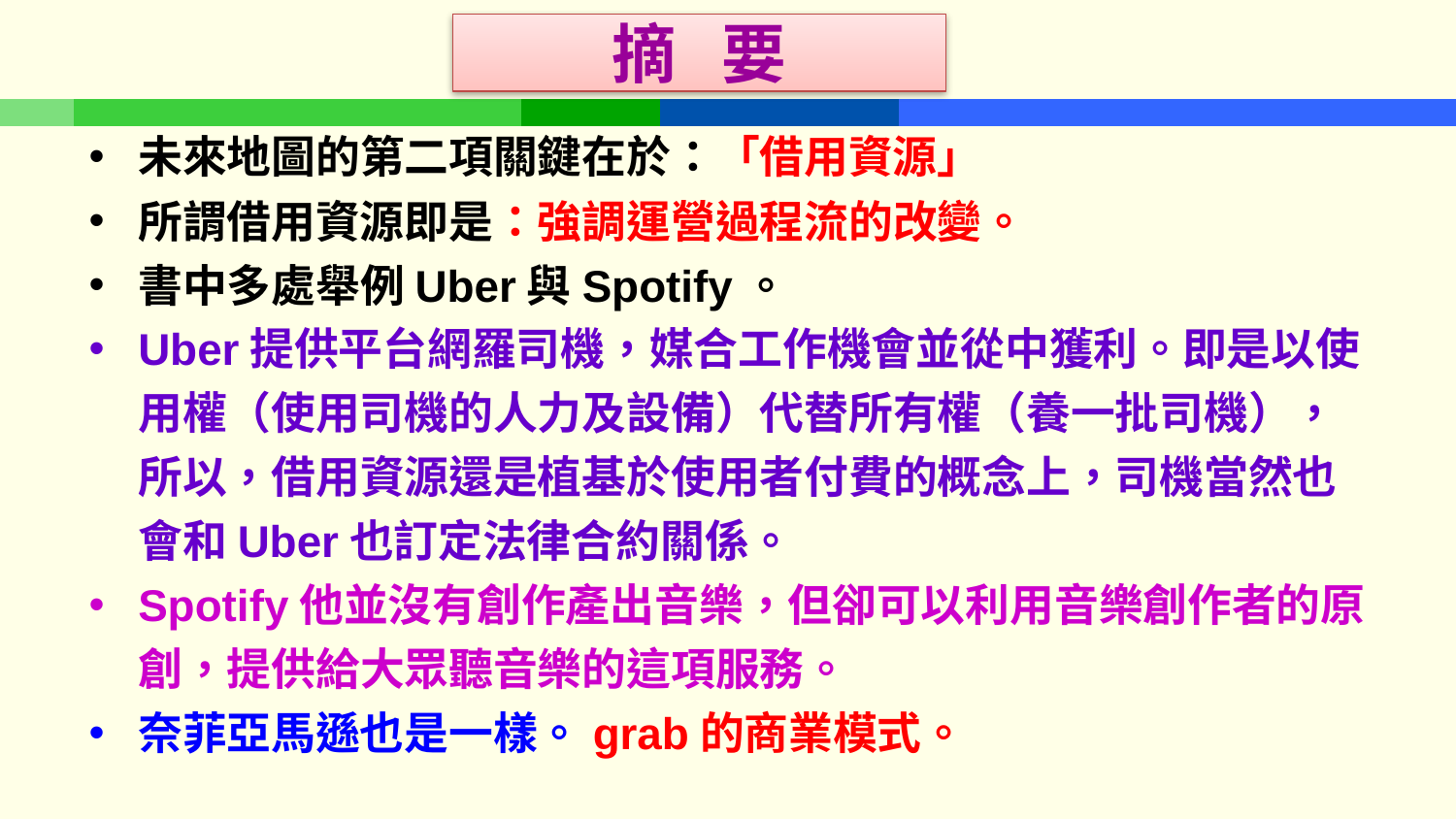

# 摘   要
未來地圖的第二項關鍵在於：「借用資源」
所謂借用資源即是：強調運營過程流的改變。
書中多處舉例Uber與Spotify。
Uber提供平台網羅司機，媒合工作機會並從中獲利。即是以使用權（使用司機的人力及設備）代替所有權（養一批司機），所以，借用資源還是植基於使用者付費的概念上，司機當然也會和Uber也訂定法律合約關係。
Spotify他並沒有創作產出音樂，但卻可以利用音樂創作者的原創，提供給大眾聽音樂的這項服務。
奈菲亞馬遜也是一樣。grab的商業模式。